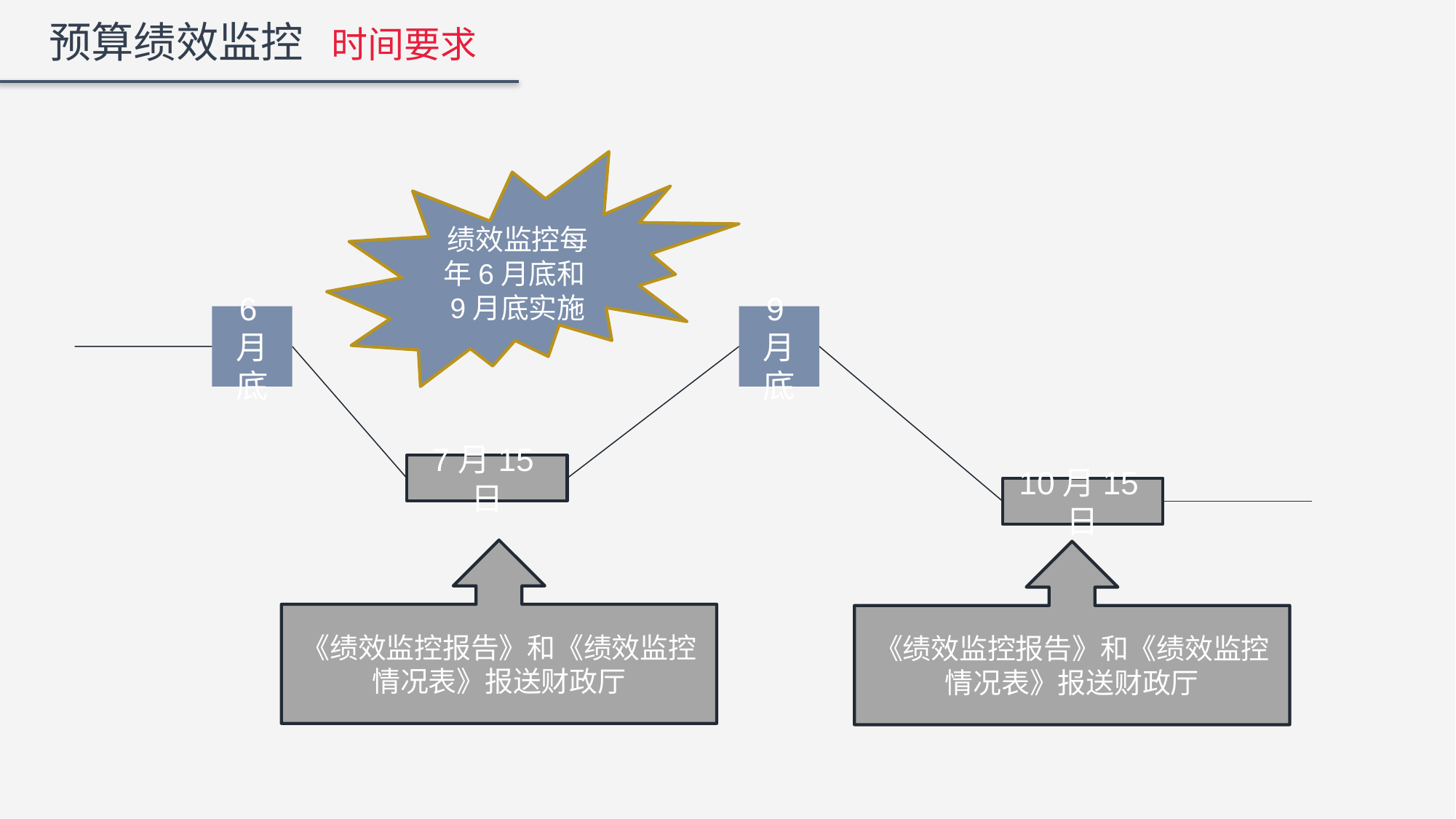

预算绩效监控   时间要求

绩效监控每年6月底和9月底实施
9月底
6月底
7月15日
10月15日
《绩效监控报告》和《绩效监控情况表》报送财政厅
《绩效监控报告》和《绩效监控情况表》报送财政厅